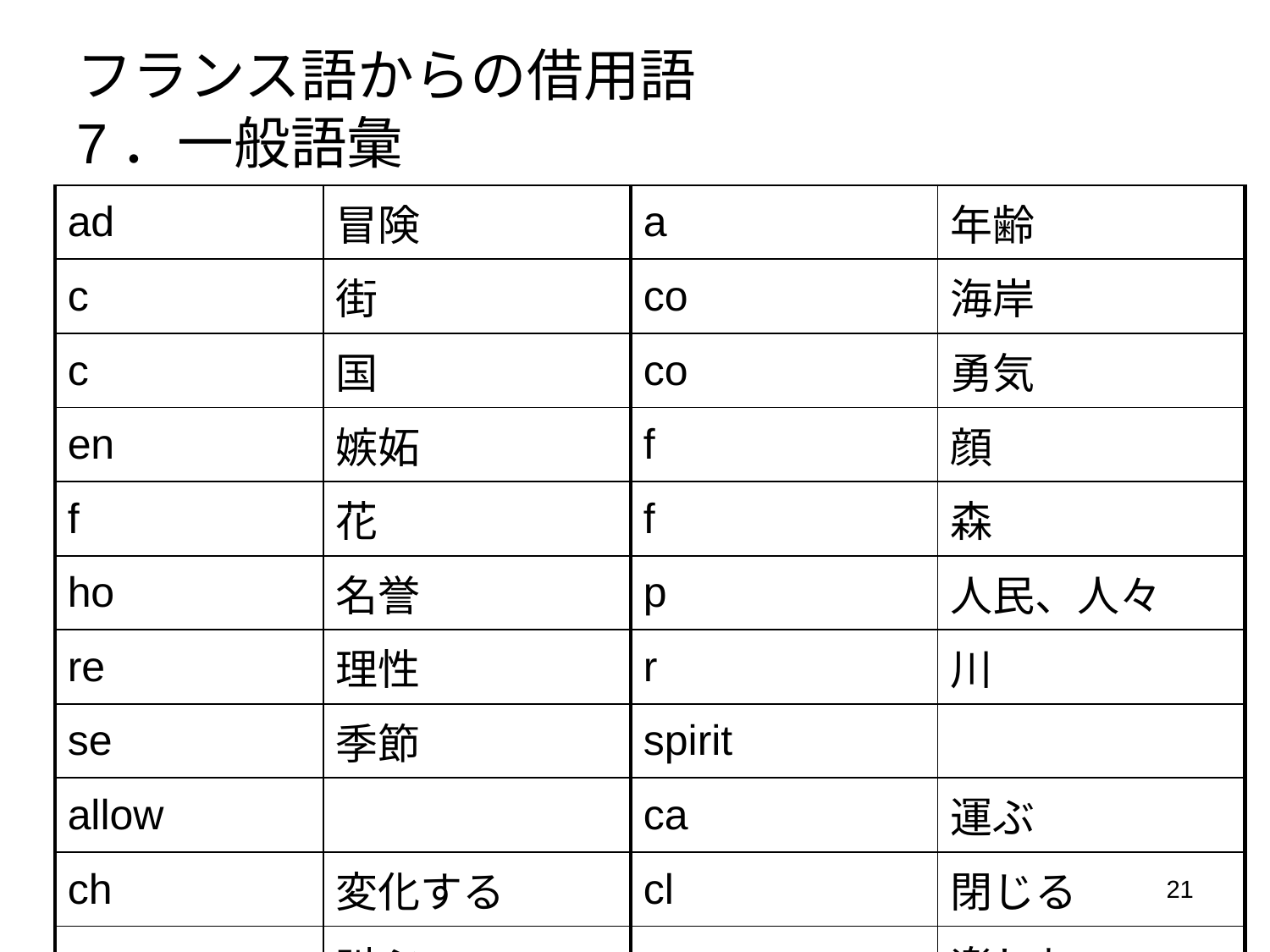

フランス語からの借用語
7．一般語彙
| ad | 冒険 | a | 年齢 |
| --- | --- | --- | --- |
| c | 街 | co | 海岸 |
| c | 国 | co | 勇気 |
| en | 嫉妬 | f | 顔 |
| f | 花 | f | 森 |
| ho | 名誉 | p | 人民、人々 |
| re | 理性 | r | 川 |
| se | 季節 | spirit |  |
| allow |  | ca | 運ぶ |
| ch | 変化する | cl | 閉じる |
| cr | 叫ぶ | en | 楽しむ |
21